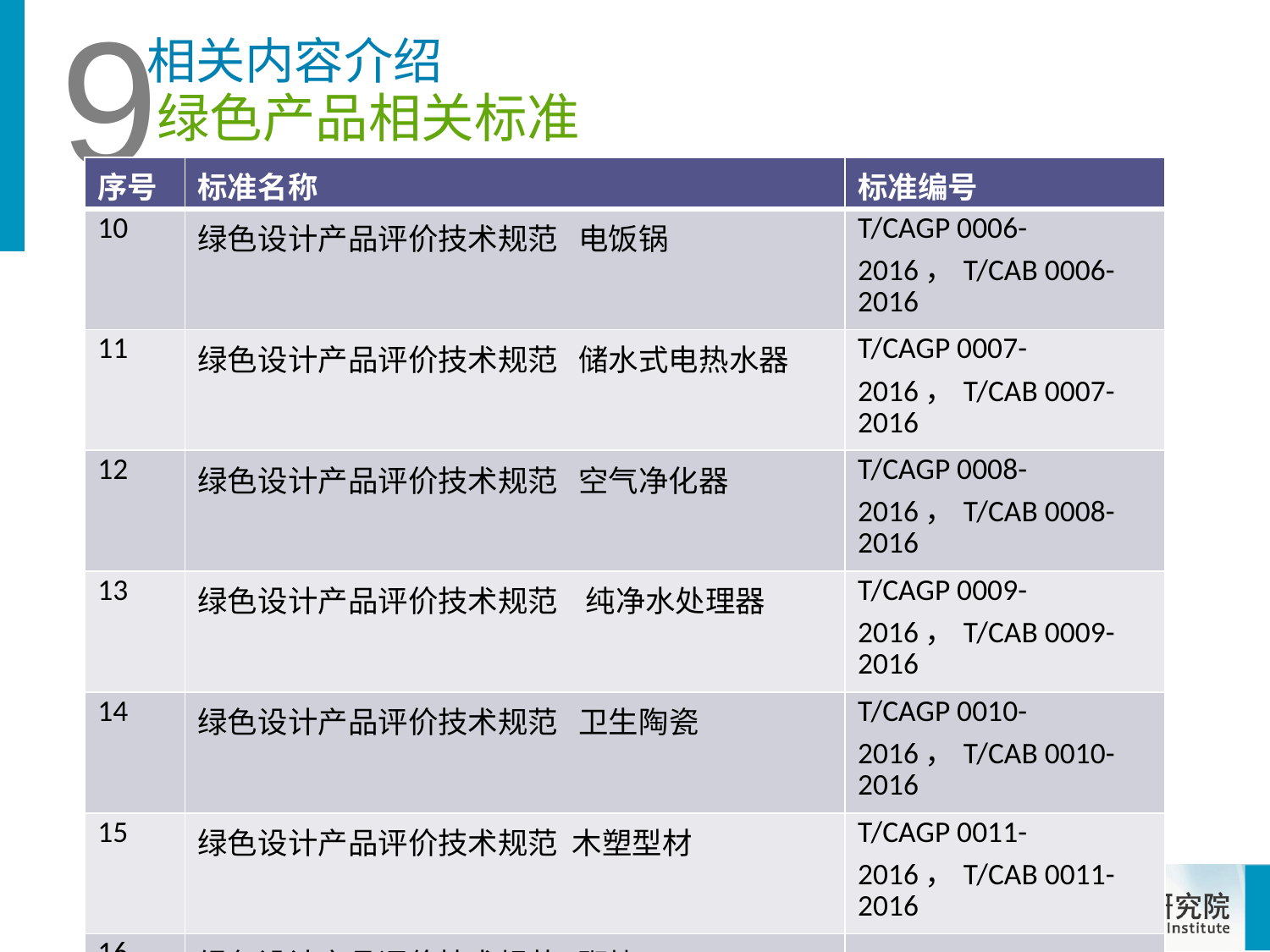

9
相关内容介绍
绿色产品相关标准
| 序号 | 标准名称 | 标准编号 |
| --- | --- | --- |
| 10 | 绿色设计产品评价技术规范  电饭锅 | T/CAGP 0006-2016，T/CAB 0006-2016 |
| 11 | 绿色设计产品评价技术规范  储水式电热水器 | T/CAGP 0007-2016，T/CAB 0007-2016 |
| 12 | 绿色设计产品评价技术规范  空气净化器 | T/CAGP 0008-2016，T/CAB 0008-2016 |
| 13 | 绿色设计产品评价技术规范  纯净水处理器 | T/CAGP 0009-2016，T/CAB 0009-2016 |
| 14 | 绿色设计产品评价技术规范  卫生陶瓷 | T/CAGP 0010-2016，T/CAB 0010-2016 |
| 15 | 绿色设计产品评价技术规范  木塑型材 | T/CAGP 0011-2016，T/CAB 0011-2016 |
| 16 | 绿色设计产品评价技术规范  砌块 | T/CAGP 0012-2016，T/CAB 0012-2016 |
| 17 | 绿色设计产品评价技术规范  陶瓷砖 | T/CAGP 0013-2016，T/CAB 0013-2016 |